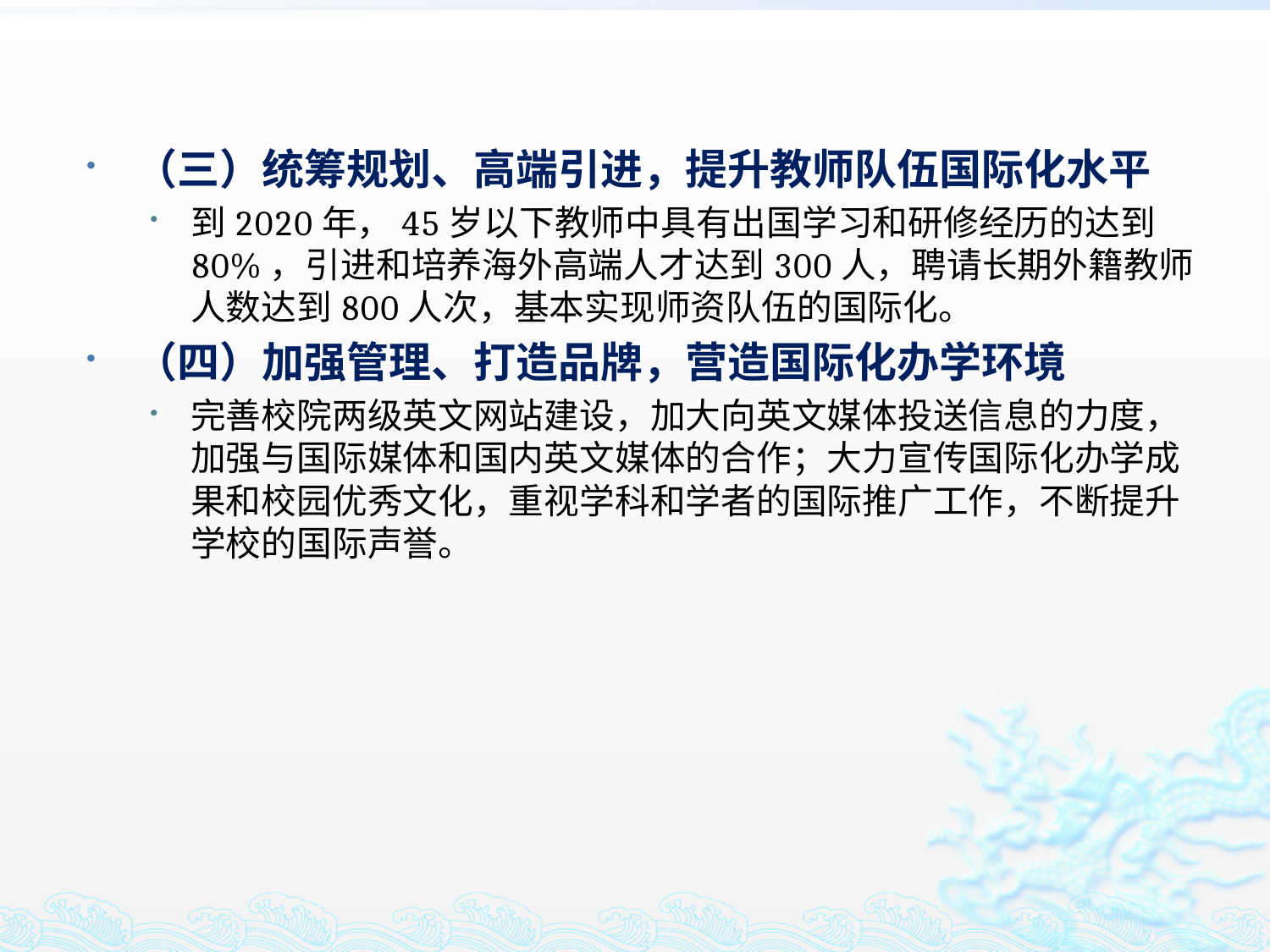

（三）统筹规划、高端引进，提升教师队伍国际化水平
到2020年，45岁以下教师中具有出国学习和研修经历的达到80%，引进和培养海外高端人才达到300人，聘请长期外籍教师人数达到800人次，基本实现师资队伍的国际化。
（四）加强管理、打造品牌，营造国际化办学环境
完善校院两级英文网站建设，加大向英文媒体投送信息的力度，加强与国际媒体和国内英文媒体的合作；大力宣传国际化办学成果和校园优秀文化，重视学科和学者的国际推广工作，不断提升学校的国际声誉。